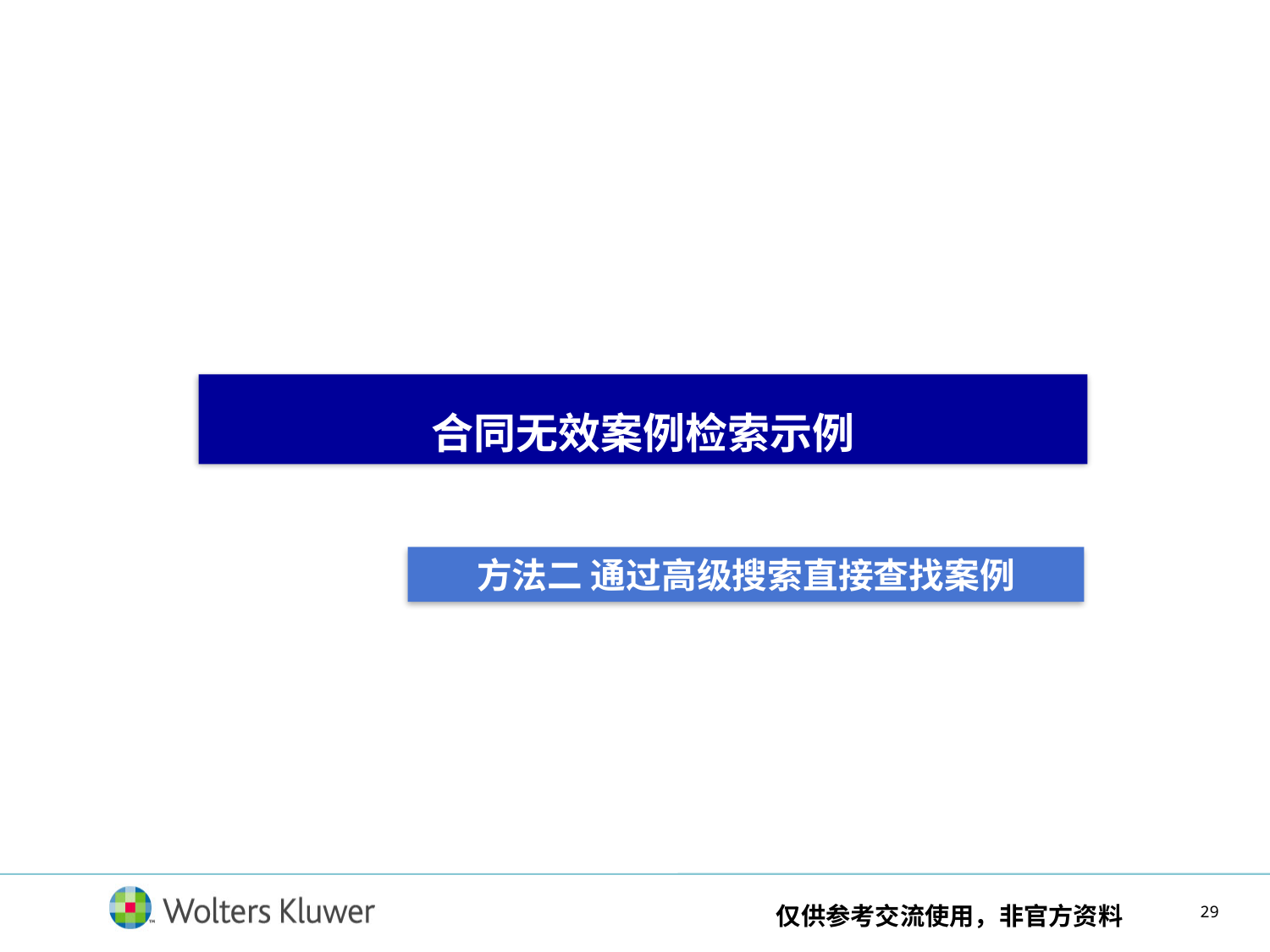

合同无效案例检索示例
方法二 通过高级搜索直接查找案例
仅供参考交流使用，非官方资料
29